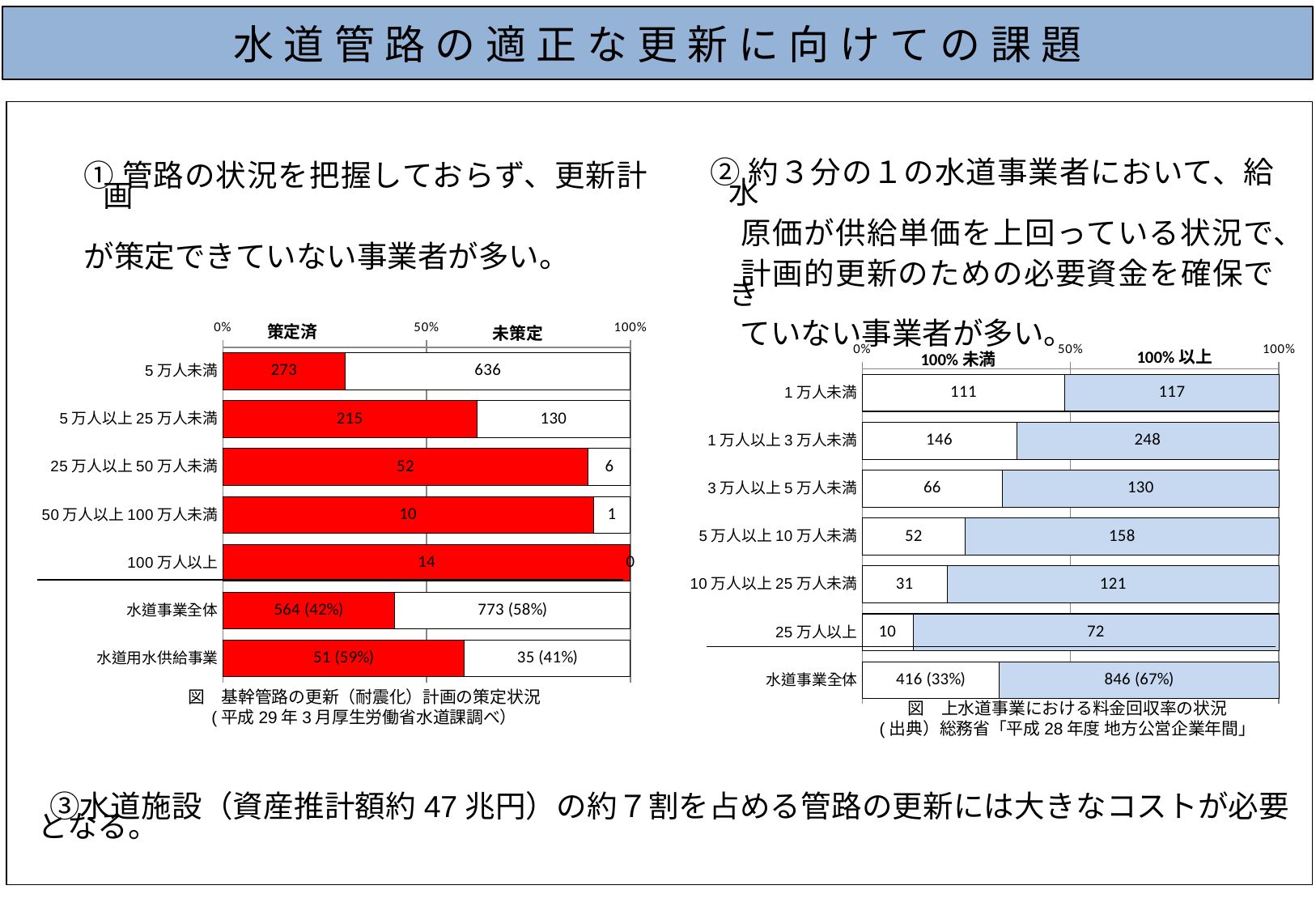

# 水道管路の適正な更新に向けての課題

②約３分の１の水道事業者において、給水

　原価が供給単価を上回っている状況で、

　計画的更新のための必要資金を確保でき

　ていない事業者が多い。
①管路の状況を把握しておらず、更新計画

が策定できていない事業者が多い。

### Chart

| Category | 策定済 | 未策定 |
|---|---|---|
| 水道用水供給事業 | 51.0 | 35.0 |
| 水道事業全体 | 564.0 | 773.0 |
| 100万人以上 | 14.0 | 0.0 |
| 50万人以上100万人未満 | 10.0 | 1.0 |
| 25万人以上50万人未満 | 52.0 | 6.0 |
| 5万人以上25万人未満 | 215.0 | 130.0 |
| 5万人未満 | 273.0 | 636.0 |
策定済
未策定

### Chart

| Category | 100%未満 | 100%以上 |
|---|---|---|
| 水道事業全体 | 416.0 | 846.0 |
| 25万人以上 | 10.0 | 72.0 |
| 10万人以上25万人未満 | 31.0 | 121.0 |
| 5万人以上10万人未満 | 52.0 | 158.0 |
| 3万人以上5万人未満 | 66.0 | 130.0 |
| 1万人以上3万人未満 | 146.0 | 248.0 |
| 1万人未満 | 111.0 | 117.0 |
100%以上
100%未満
図　基幹管路の更新（耐震化）計画の策定状況
(平成29年3月厚生労働省水道課調べ）

図　上水道事業における料金回収率の状況
(出典）総務省「平成28年度 地方公営企業年間」

　③水道施設（資産推計額約47兆円）の約７割を占める管路の更新には大きなコストが必要となる。